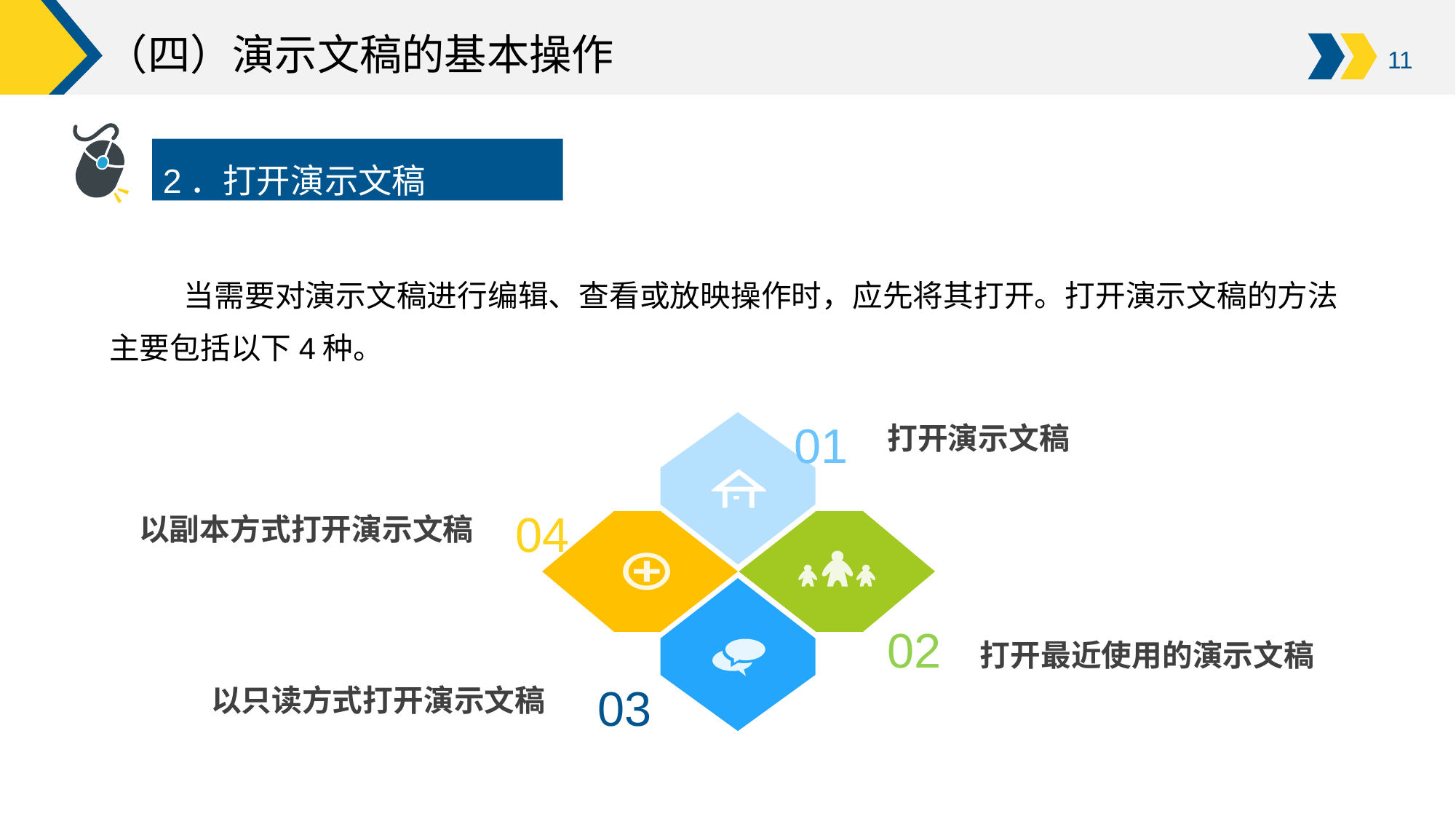

# （四）演示文稿的基本操作

2．打开演示文稿
当需要对演示文稿进行编辑、查看或放映操作时，应先将其打开。打开演示文稿的方法主要包括以下4种。
01

打开演示文稿

04
以副本方式打开演示文稿

02
打开最近使用的演示文稿

03
以只读方式打开演示文稿